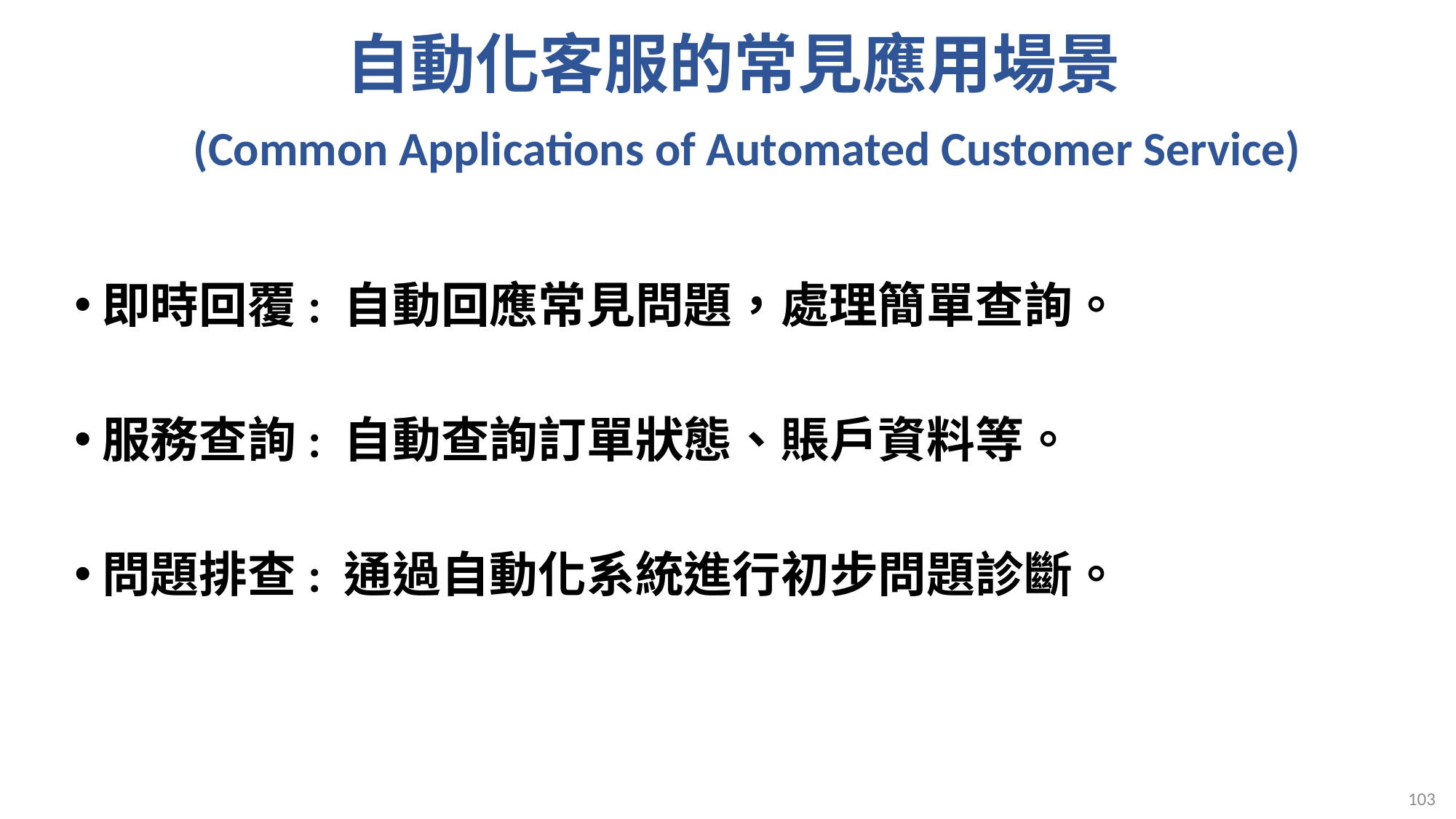

# 自動化客服的常見應用場景 (Common Applications of Automated Customer Service)
即時回覆: 自動回應常見問題，處理簡單查詢。
服務查詢: 自動查詢訂單狀態、賬戶資料等。
問題排查: 通過自動化系統進行初步問題診斷。
103